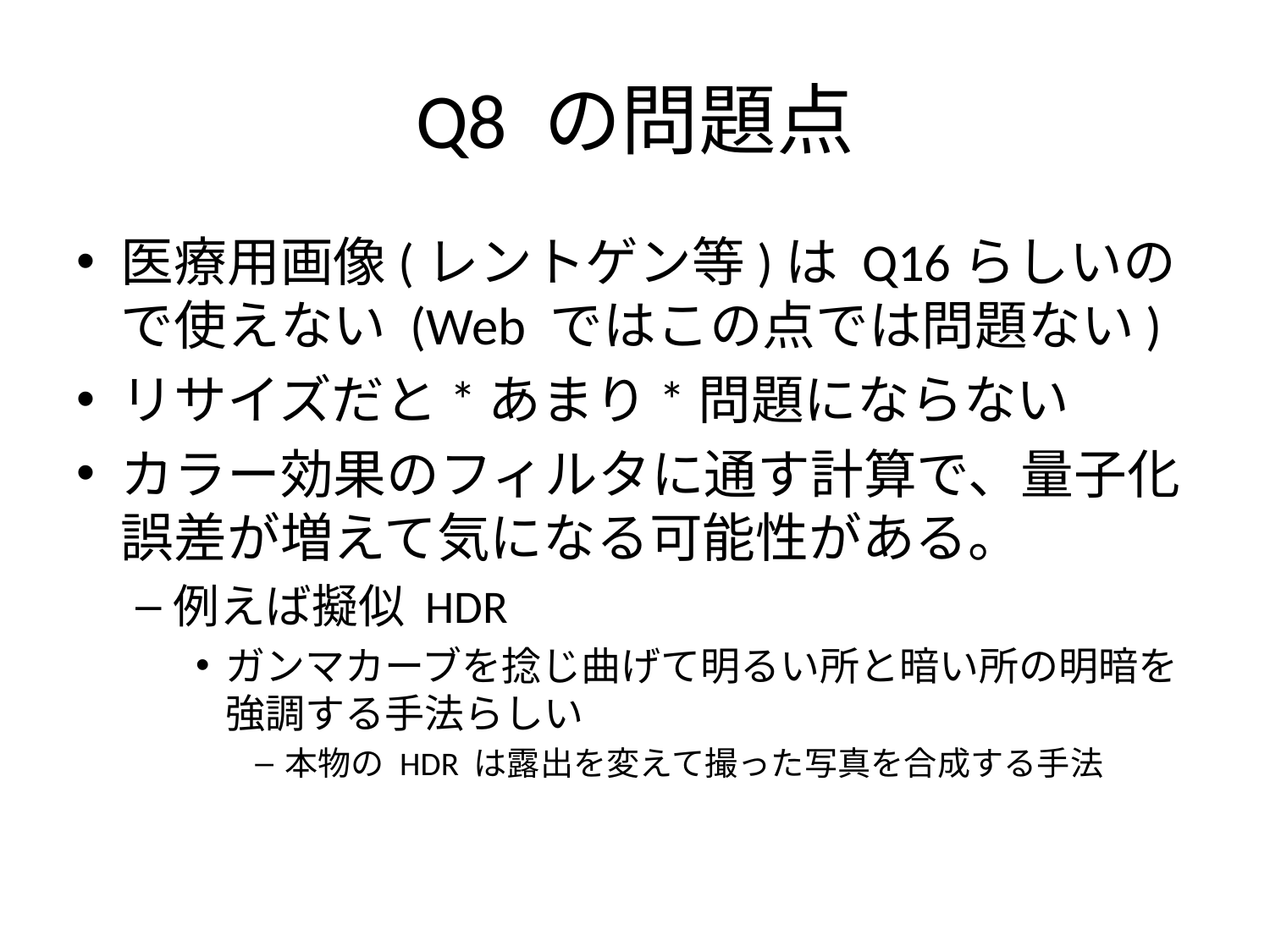

# Q8 の問題点
医療用画像(レントゲン等)は Q16らしいので使えない (Web ではこの点では問題ない)
リサイズだと*あまり*問題にならない
カラー効果のフィルタに通す計算で、量子化誤差が増えて気になる可能性がある。
例えば擬似 HDR
ガンマカーブを捻じ曲げて明るい所と暗い所の明暗を強調する手法らしい
本物の HDR は露出を変えて撮った写真を合成する手法